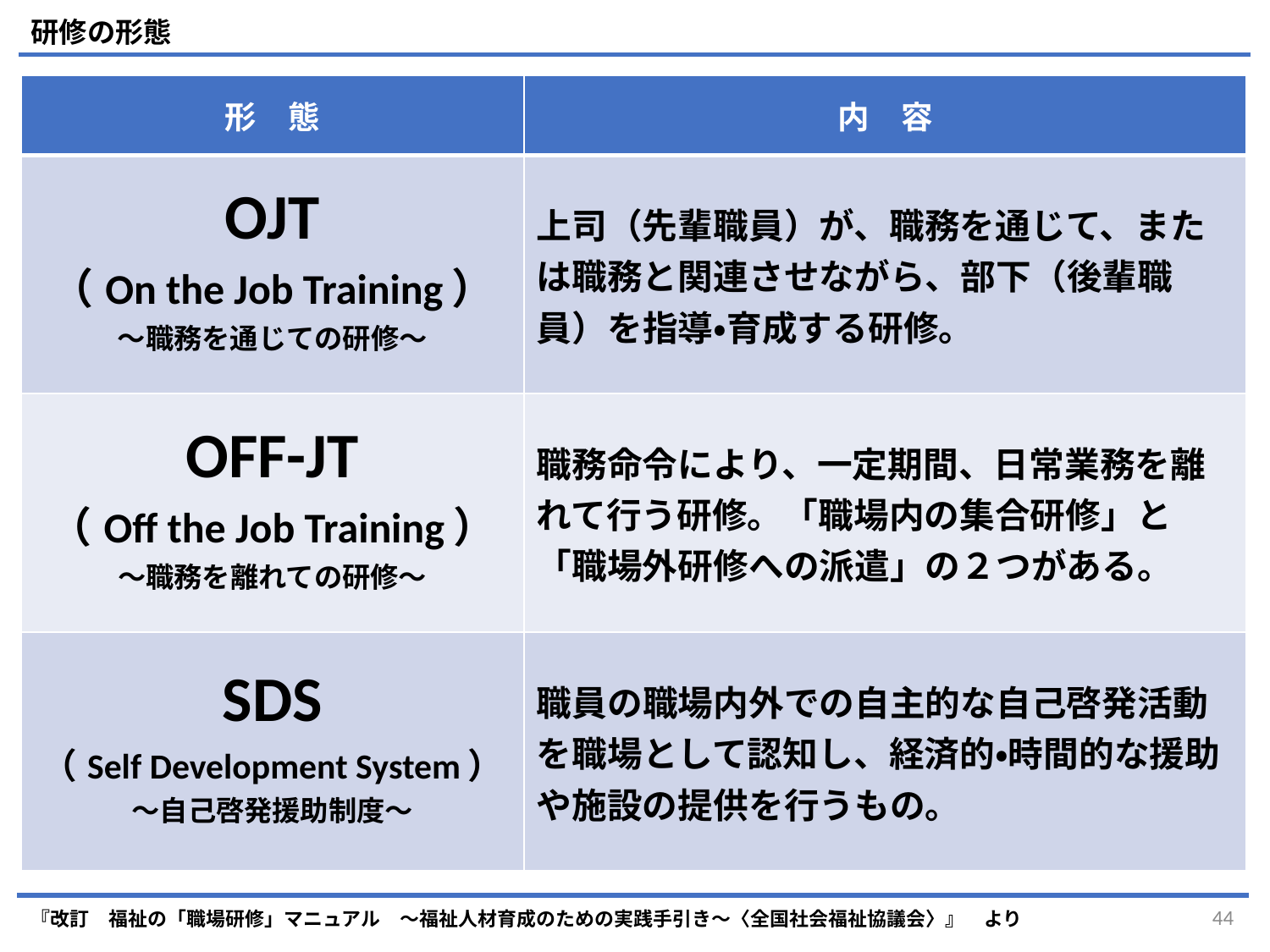

# 研修の形態
| 形　態 | 内　容 |
| --- | --- |
| OJT （On the Job Training） ～職務を通じての研修～ | 上司（先輩職員）が、職務を通じて、または職務と関連させながら、部下（後輩職員）を指導・育成する研修。 |
| OFF-JT （Off the Job Training） ～職務を離れての研修～ | 職務命令により、一定期間、日常業務を離れて行う研修。「職場内の集合研修」と「職場外研修への派遣」の２つがある。 |
| SDS （Self Development System） ～自己啓発援助制度～ | 職員の職場内外での自主的な自己啓発活動を職場として認知し、経済的・時間的な援助や施設の提供を行うもの。 |
『改訂　福祉の「職場研修」マニュアル　～福祉人材育成のための実践手引き～〈全国社会福祉協議会〉』　より
44